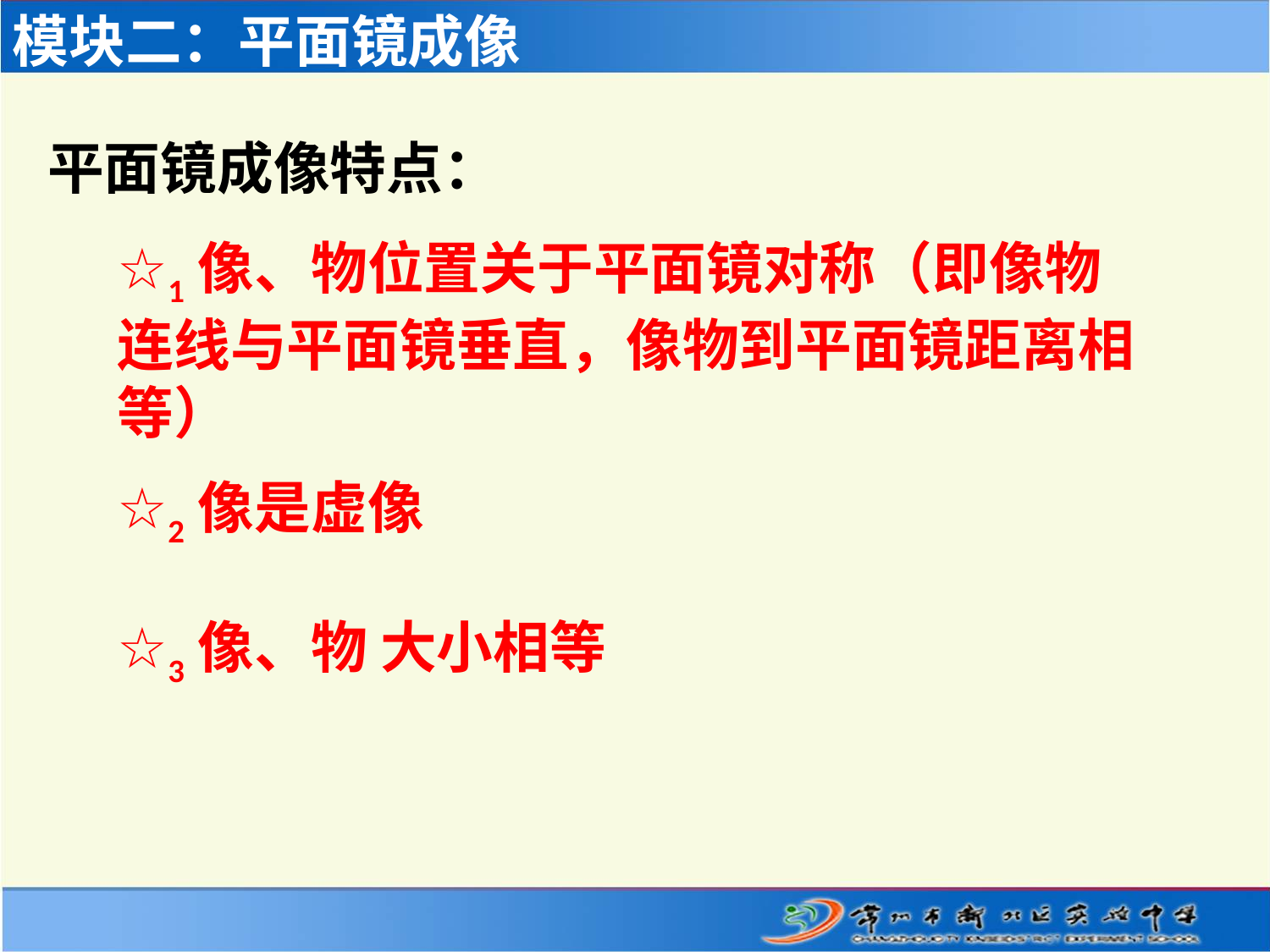

模块二：平面镜成像
平面镜成像特点：
☆1像、物位置关于平面镜对称（即像物连线与平面镜垂直，像物到平面镜距离相等）
☆2像是虚像
☆3像、物 大小相等